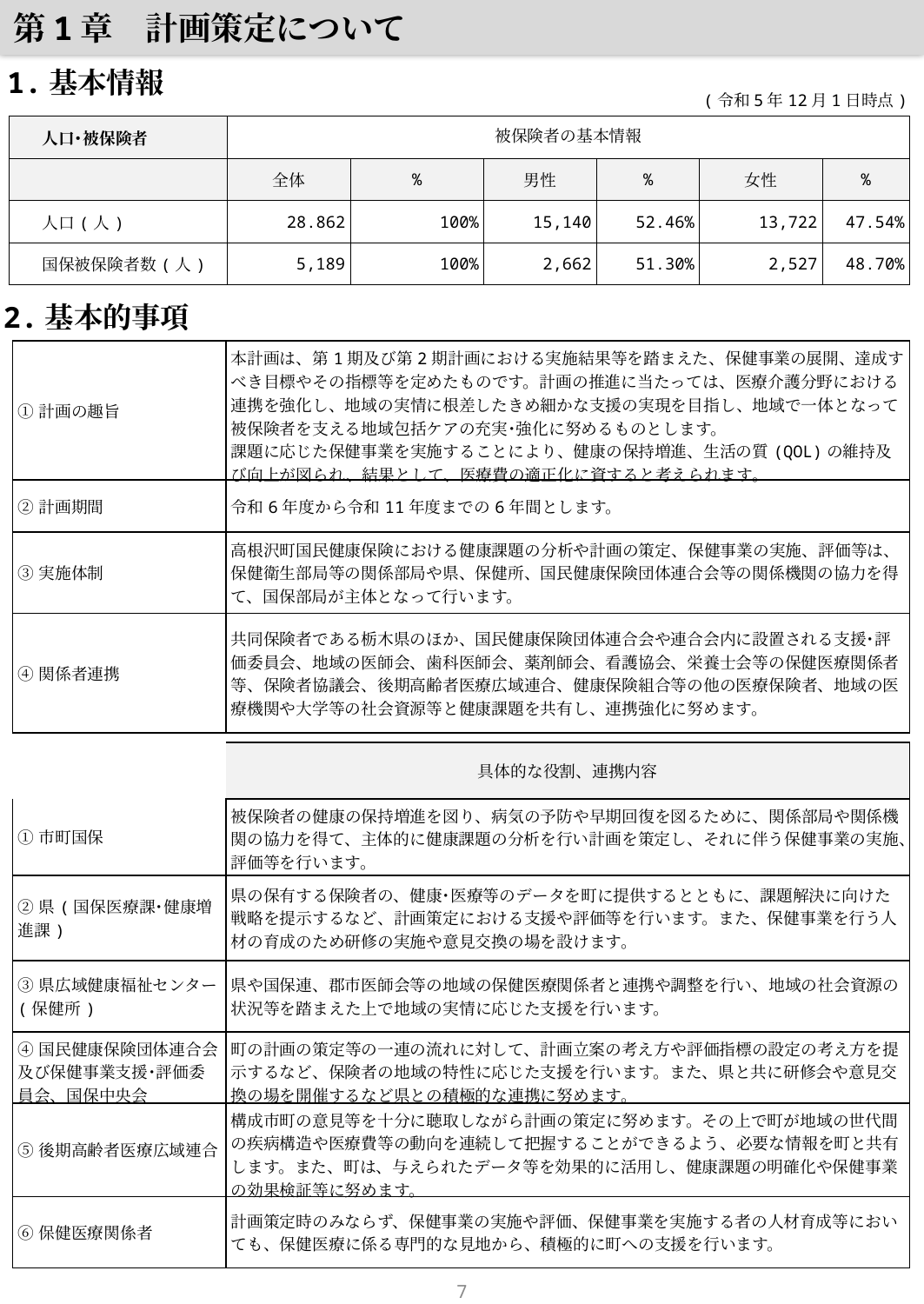

第1章　計画策定について
1.基本情報
(令和5年12月1日時点)
| 人口･被保険者 |  |  | 被保険者の基本情報 |  |  |  |  |  |
| --- | --- | --- | --- | --- | --- | --- | --- | --- |
|  |  |  | 全体 | % | 男性 | % | 女性 | % |
| 人口(人) |  |  | 28.862 | 100% | 15,140 | 52.46% | 13,722 | 47.54% |
| 国保被保険者数(人) |  |  | 5,189 | 100% | 2,662 | 51.30% | 2,527 | 48.70% |
2.基本的事項
| ①計画の趣旨 | 本計画は、第1期及び第2期計画における実施結果等を踏まえた、保健事業の展開、達成すべき目標やその指標等を定めたものです。計画の推進に当たっては、医療介護分野における連携を強化し、地域の実情に根差したきめ細かな支援の実現を目指し、地域で一体となって被保険者を支える地域包括ケアの充実･強化に努めるものとします。 課題に応じた保健事業を実施することにより、健康の保持増進、生活の質(QOL)の維持及び向上が図られ、結果として、医療費の適正化に資すると考えられます。 |
| --- | --- |
| ②計画期間 | 令和6年度から令和11年度までの6年間とします。 |
| ③実施体制 | 高根沢町国民健康保険における健康課題の分析や計画の策定、保健事業の実施、評価等は、保健衛生部局等の関係部局や県、保健所、国民健康保険団体連合会等の関係機関の協力を得て、国保部局が主体となって行います。 |
| ④関係者連携 | 共同保険者である栃木県のほか、国民健康保険団体連合会や連合会内に設置される支援･評価委員会、地域の医師会、歯科医師会、薬剤師会、看護協会、栄養士会等の保健医療関係者等、保険者協議会、後期高齢者医療広域連合、健康保険組合等の他の医療保険者、地域の医療機関や大学等の社会資源等と健康課題を共有し、連携強化に努めます。 |
|  | 具体的な役割、連携内容 |
| --- | --- |
| ①市町国保 | 被保険者の健康の保持増進を図り、病気の予防や早期回復を図るために、関係部局や関係機関の協力を得て、主体的に健康課題の分析を行い計画を策定し、それに伴う保健事業の実施、評価等を行います。 |
| ②県(国保医療課･健康増進課) | 県の保有する保険者の、健康･医療等のデータを町に提供するとともに、課題解決に向けた戦略を提示するなど、計画策定における支援や評価等を行います。また、保健事業を行う人材の育成のため研修の実施や意見交換の場を設けます。 |
| ③県広域健康福祉センター(保健所) | 県や国保連、郡市医師会等の地域の保健医療関係者と連携や調整を行い、地域の社会資源の状況等を踏まえた上で地域の実情に応じた支援を行います。 |
| ④国民健康保険団体連合会及び保健事業支援･評価委員会、国保中央会 | 町の計画の策定等の一連の流れに対して、計画立案の考え方や評価指標の設定の考え方を提示するなど、保険者の地域の特性に応じた支援を行います。また、県と共に研修会や意見交換の場を開催するなど県との積極的な連携に努めます。 |
| ⑤後期高齢者医療広域連合 | 構成市町の意見等を十分に聴取しながら計画の策定に努めます。その上で町が地域の世代間の疾病構造や医療費等の動向を連続して把握することができるよう、必要な情報を町と共有します。また、町は、与えられたデータ等を効果的に活用し、健康課題の明確化や保健事業の効果検証等に努めます。 |
| ⑥保健医療関係者 | 計画策定時のみならず、保健事業の実施や評価、保健事業を実施する者の人材育成等においても、保健医療に係る専門的な見地から、積極的に町への支援を行います。 |
7